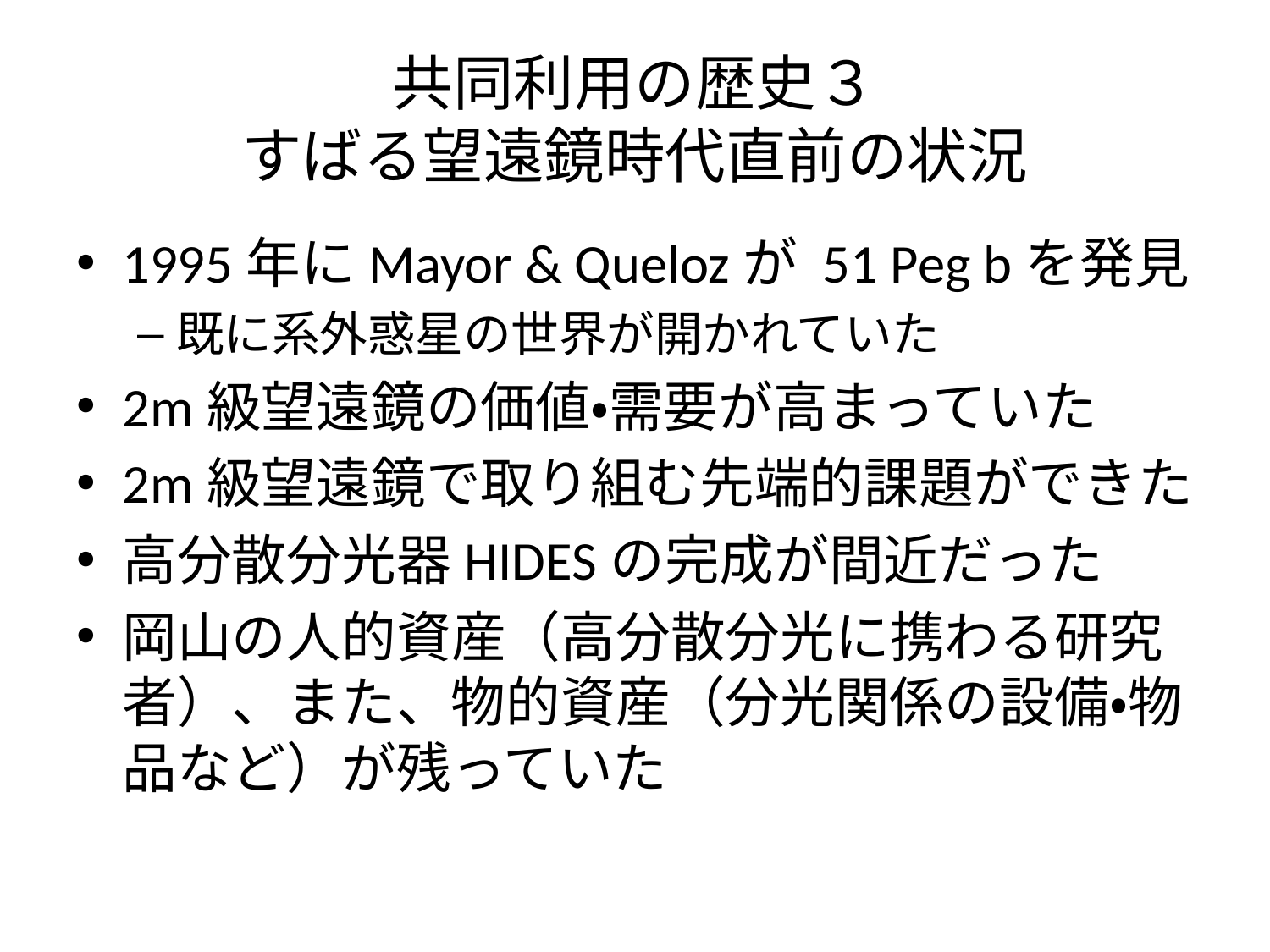

# 共同利用の歴史３ すばる望遠鏡時代直前の状況
1995年にMayor & Quelozが 51 Peg bを発見
既に系外惑星の世界が開かれていた
2m級望遠鏡の価値・需要が高まっていた
2m級望遠鏡で取り組む先端的課題ができた
高分散分光器HIDESの完成が間近だった
岡山の人的資産（高分散分光に携わる研究者）、また、物的資産（分光関係の設備・物品など）が残っていた